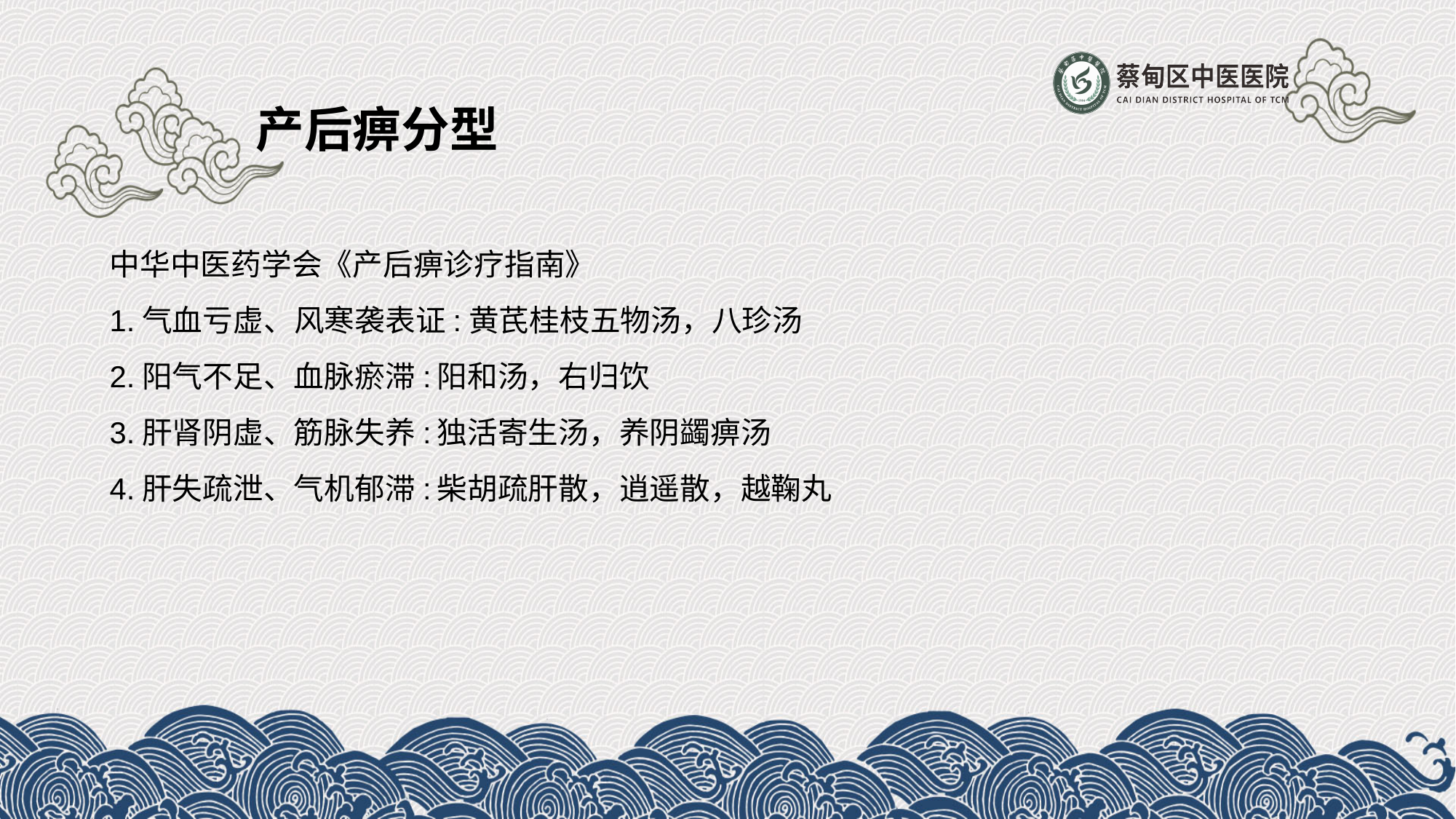

产后痹分型

中华中医药学会《产后痹诊疗指南》
1.气血亏虚、风寒袭表证:黄芪桂枝五物汤，八珍汤
2.阳气不足、血脉瘀滞:	阳和汤，右归饮
3.肝肾阴虚、筋脉失养:	独活寄生汤，养阴蠲痹汤
4.肝失疏泄、气机郁滞:	柴胡疏肝散，逍遥散，越鞠丸